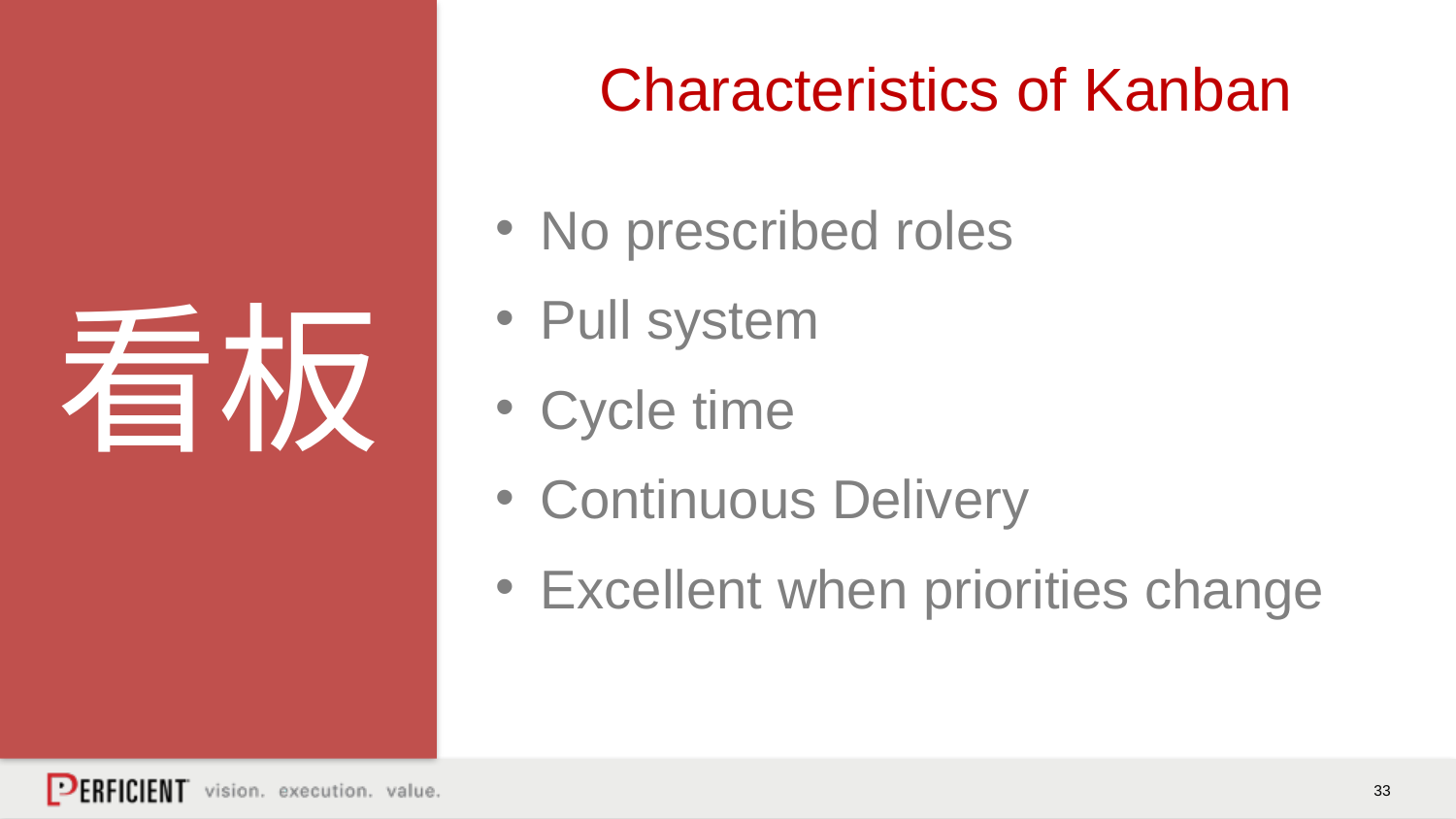

# Characteristics of Kanban
No prescribed roles
Pull system
Cycle time
Continuous Delivery
Excellent when priorities change
看板